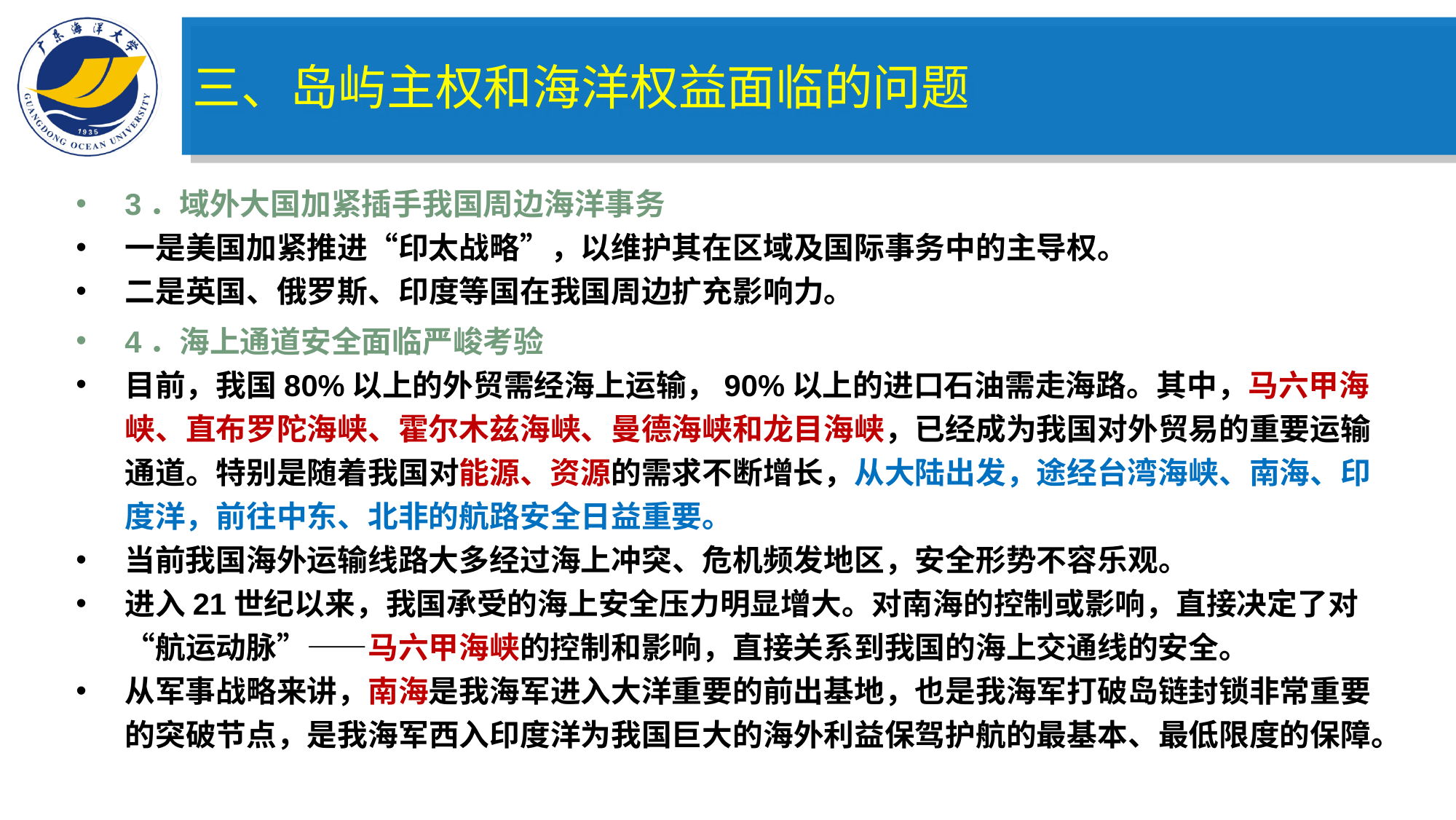

三、岛屿主权和海洋权益面临的问题
3．域外大国加紧插手我国周边海洋事务
一是美国加紧推进“印太战略”，以维护其在区域及国际事务中的主导权。
二是英国、俄罗斯、印度等国在我国周边扩充影响力。
4．海上通道安全面临严峻考验
目前，我国80%以上的外贸需经海上运输，90%以上的进口石油需走海路。其中，马六甲海峡、直布罗陀海峡、霍尔木兹海峡、曼德海峡和龙目海峡，已经成为我国对外贸易的重要运输通道。特别是随着我国对能源、资源的需求不断增长，从大陆出发，途经台湾海峡、南海、印度洋，前往中东、北非的航路安全日益重要。
当前我国海外运输线路大多经过海上冲突、危机频发地区，安全形势不容乐观。
进入21世纪以来，我国承受的海上安全压力明显增大。对南海的控制或影响，直接决定了对“航运动脉”——马六甲海峡的控制和影响，直接关系到我国的海上交通线的安全。
从军事战略来讲，南海是我海军进入大洋重要的前出基地，也是我海军打破岛链封锁非常重要的突破节点，是我海军西入印度洋为我国巨大的海外利益保驾护航的最基本、最低限度的保障。